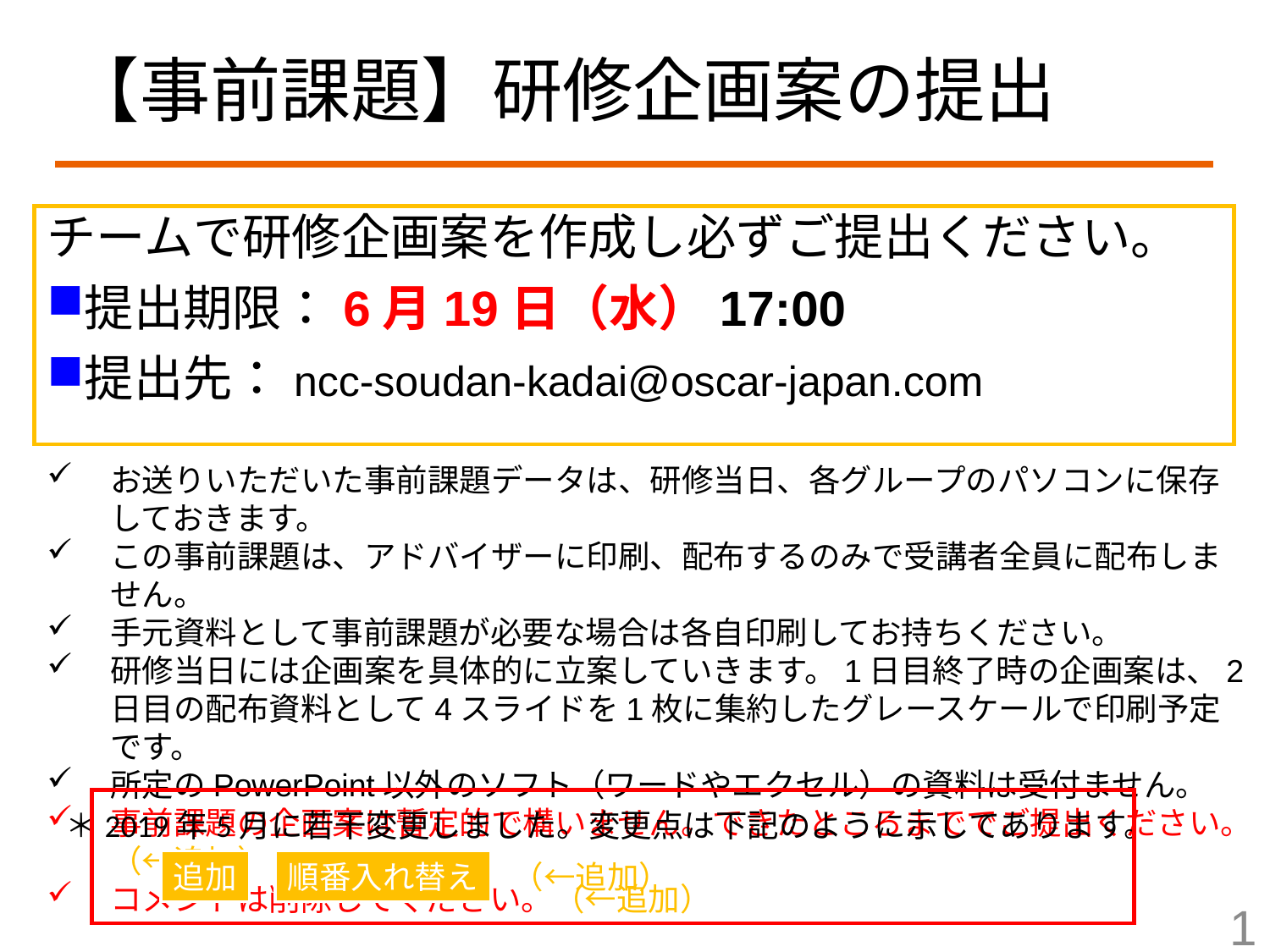

# 【事前課題】研修企画案の提出
チームで研修企画案を作成し必ずご提出ください。
提出期限：6月19日（水）17:00
提出先：ncc-soudan-kadai@oscar-japan.com
お送りいただいた事前課題データは、研修当日、各グループのパソコンに保存しておきます。
この事前課題は、アドバイザーに印刷、配布するのみで受講者全員に配布しません。
手元資料として事前課題が必要な場合は各自印刷してお持ちください。
研修当日には企画案を具体的に立案していきます。1日目終了時の企画案は、2日目の配布資料として4スライドを1枚に集約したグレースケールで印刷予定です。
所定のPowerPoint以外のソフト（ワードやエクセル）の資料は受付ません。
事前課題の企画案は暫定的で構いません。できたところまででご提出ください。（←追加）
コメントは削除してください。（←追加）

＊2019年5月に若干変更しました。変更点は下記のように示してあります。
追加
順番入れ替え
（←追加）
1